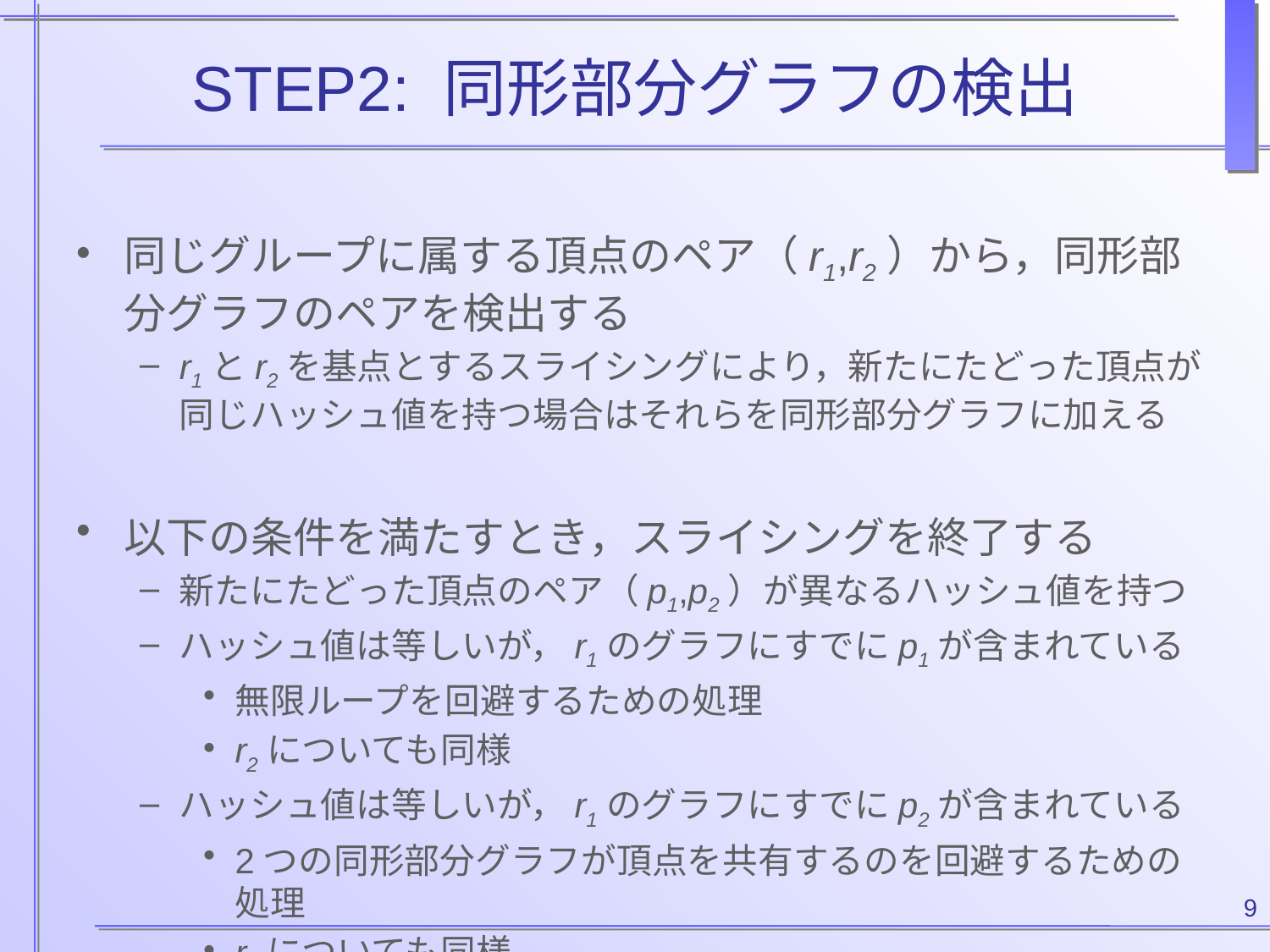

# STEP2: 同形部分グラフの検出
同じグループに属する頂点のペア（r1,r2）から，同形部分グラフのペアを検出する
r1とr2を基点とするスライシングにより，新たにたどった頂点が同じハッシュ値を持つ場合はそれらを同形部分グラフに加える

以下の条件を満たすとき，スライシングを終了する
新たにたどった頂点のペア（p1,p2）が異なるハッシュ値を持つ
ハッシュ値は等しいが，r1のグラフにすでにp1が含まれている
無限ループを回避するための処理
r2についても同様
ハッシュ値は等しいが，r1のグラフにすでにp2が含まれている
2つの同形部分グラフが頂点を共有するのを回避するための処理
r2についても同様

9